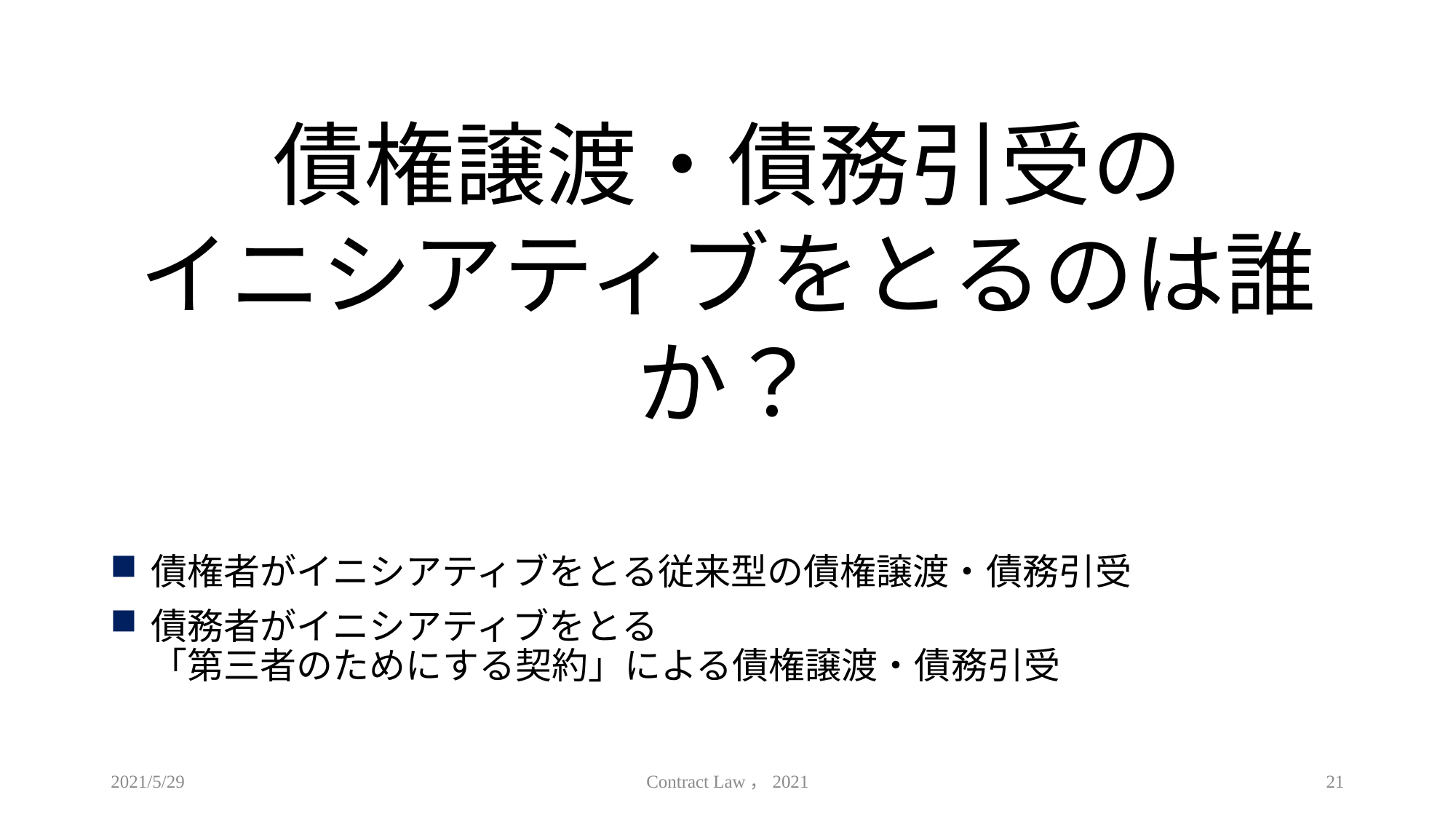

# 債権譲渡・債務引受の イニシアティブをとるのは誰か？
債権者がイニシアティブをとる従来型の債権譲渡・債務引受
債務者がイニシアティブをとる
「第三者のためにする契約」による債権譲渡・債務引受
2021/5/29
Contract Law，2021
21